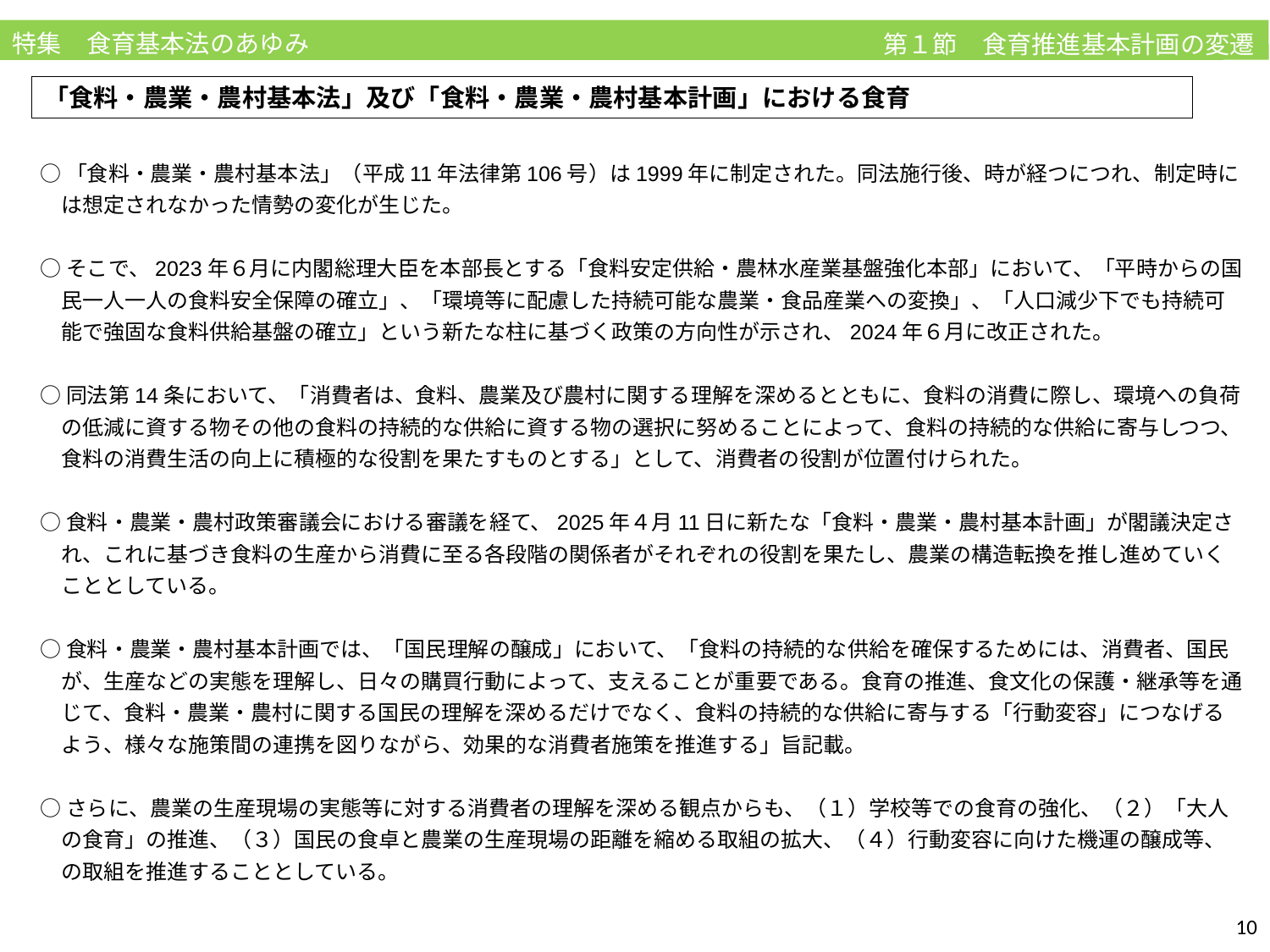

特集　食育基本法のあゆみ
第１節　食育推進基本計画の変遷
「食料・農業・農村基本法」及び「食料・農業・農村基本計画」における食育
○「食料・農業・農村基本法」（平成11年法律第106号）は1999年に制定された。同法施行後、時が経つにつれ、制定時には想定されなかった情勢の変化が生じた。

○そこで、2023年６月に内閣総理大臣を本部長とする「食料安定供給・農林水産業基盤強化本部」において、「平時からの国民一人一人の食料安全保障の確立」、「環境等に配慮した持続可能な農業・食品産業への変換」、「人口減少下でも持続可能で強固な食料供給基盤の確立」という新たな柱に基づく政策の方向性が示され、2024年６月に改正された。

○同法第14条において、「消費者は、食料、農業及び農村に関する理解を深めるとともに、食料の消費に際し、環境への負荷の低減に資する物その他の食料の持続的な供給に資する物の選択に努めることによって、食料の持続的な供給に寄与しつつ、食料の消費生活の向上に積極的な役割を果たすものとする」として、消費者の役割が位置付けられた。

○食料・農業・農村政策審議会における審議を経て、2025年４月11日に新たな「食料・農業・農村基本計画」が閣議決定され、これに基づき食料の生産から消費に至る各段階の関係者がそれぞれの役割を果たし、農業の構造転換を推し進めていくこととしている。

○食料・農業・農村基本計画では、「国民理解の醸成」において、「食料の持続的な供給を確保するためには、消費者、国民が、生産などの実態を理解し、日々の購買行動によって、支えることが重要である。食育の推進、食文化の保護・継承等を通じて、食料・農業・農村に関する国民の理解を深めるだけでなく、食料の持続的な供給に寄与する「行動変容」につなげるよう、様々な施策間の連携を図りながら、効果的な消費者施策を推進する」旨記載。

○さらに、農業の生産現場の実態等に対する消費者の理解を深める観点からも、（１）学校等での食育の強化、（２）「大人の食育」の推進、（３）国民の食卓と農業の生産現場の距離を縮める取組の拡大、（４）行動変容に向けた機運の醸成等、の取組を推進することとしている。

10